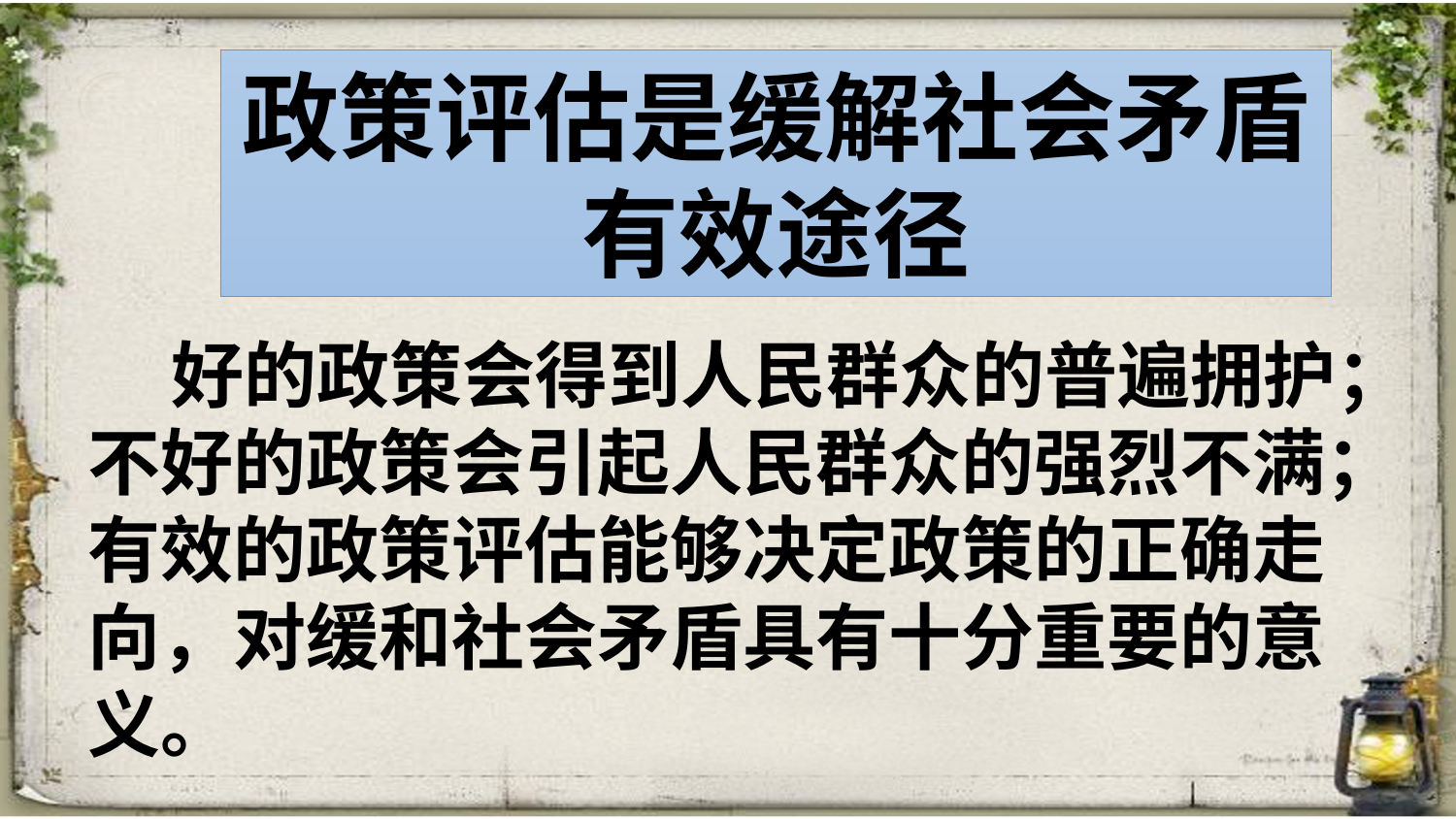

政策评估是缓解社会矛盾有效途径
    好的政策会得到人民群众的普遍拥护；不好的政策会引起人民群众的强烈不满；有效的政策评估能够决定政策的正确走向，对缓和社会矛盾具有十分重要的意义。